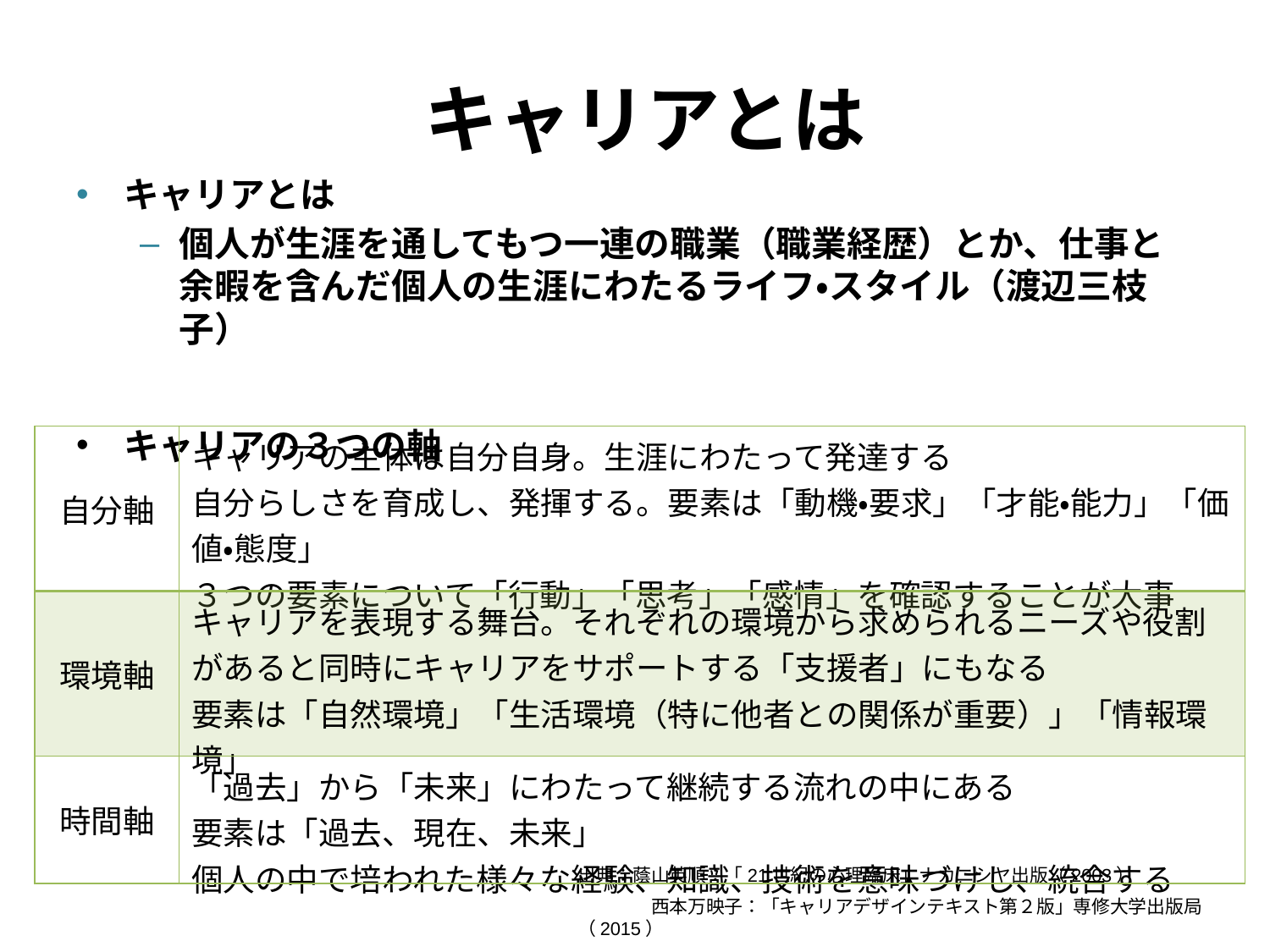

# キャリアとは
キャリアとは
個人が生涯を通してもつ一連の職業（職業経歴）とか、仕事と余暇を含んだ個人の生涯にわたるライフ・スタイル（渡辺三枝子）

キャリアの３つの軸

| 自分軸 | キャリアの主体は自分自身。生涯にわたって発達する 自分らしさを育成し、発揮する。要素は「動機・要求」「才能・能力」「価値・態度」 ３つの要素について「行動」「思考」「感情」を確認することが大事 |
| --- | --- |
| 環境軸 | キャリアを表現する舞台。それぞれの環境から求められるニーズや役割があると同時にキャリアをサポートする「支援者」にもなる 要素は「自然環境」「生活環境（特に他者との関係が重要）」「情報環境」 |
| 時間軸 | 「過去」から「未来」にわたって継続する流れの中にある 要素は「過去、現在、未来」 個人の中で培われた様々な経験、知識、技術を意味づけし、統合する |
出典：蔭山英順：「21世紀の心理臨床」ナカニシヤ出版（2003）
　　　　西本万映子：「キャリアデザインテキスト第２版」専修大学出版局（2015）